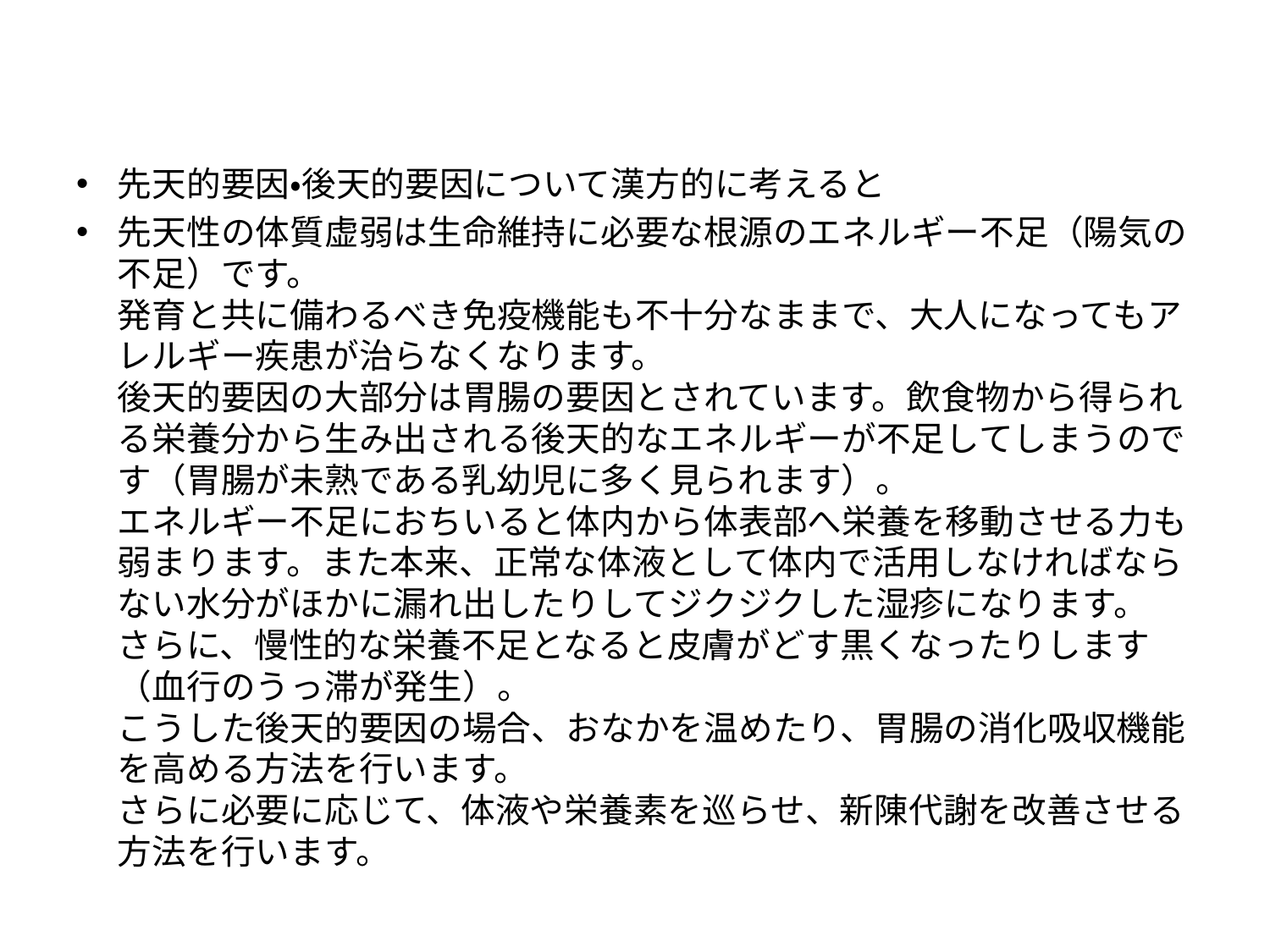

#
先天的要因・後天的要因について漢方的に考えると
先天性の体質虚弱は生命維持に必要な根源のエネルギー不足（陽気の不足）です。
発育と共に備わるべき免疫機能も不十分なままで、大人になってもアレルギー疾患が治らなくなります。
後天的要因の大部分は胃腸の要因とされています。飲食物から得られる栄養分から生み出される後天的なエネルギーが不足してしまうのです（胃腸が未熟である乳幼児に多く見られます）。
エネルギー不足におちいると体内から体表部へ栄養を移動させる力も弱まります。また本来、正常な体液として体内で活用しなければならない水分がほかに漏れ出したりしてジクジクした湿疹になります。
さらに、慢性的な栄養不足となると皮膚がどす黒くなったりします（血行のうっ滞が発生）。
こうした後天的要因の場合、おなかを温めたり、胃腸の消化吸収機能を高める方法を行います。
さらに必要に応じて、体液や栄養素を巡らせ、新陳代謝を改善させる方法を行います。